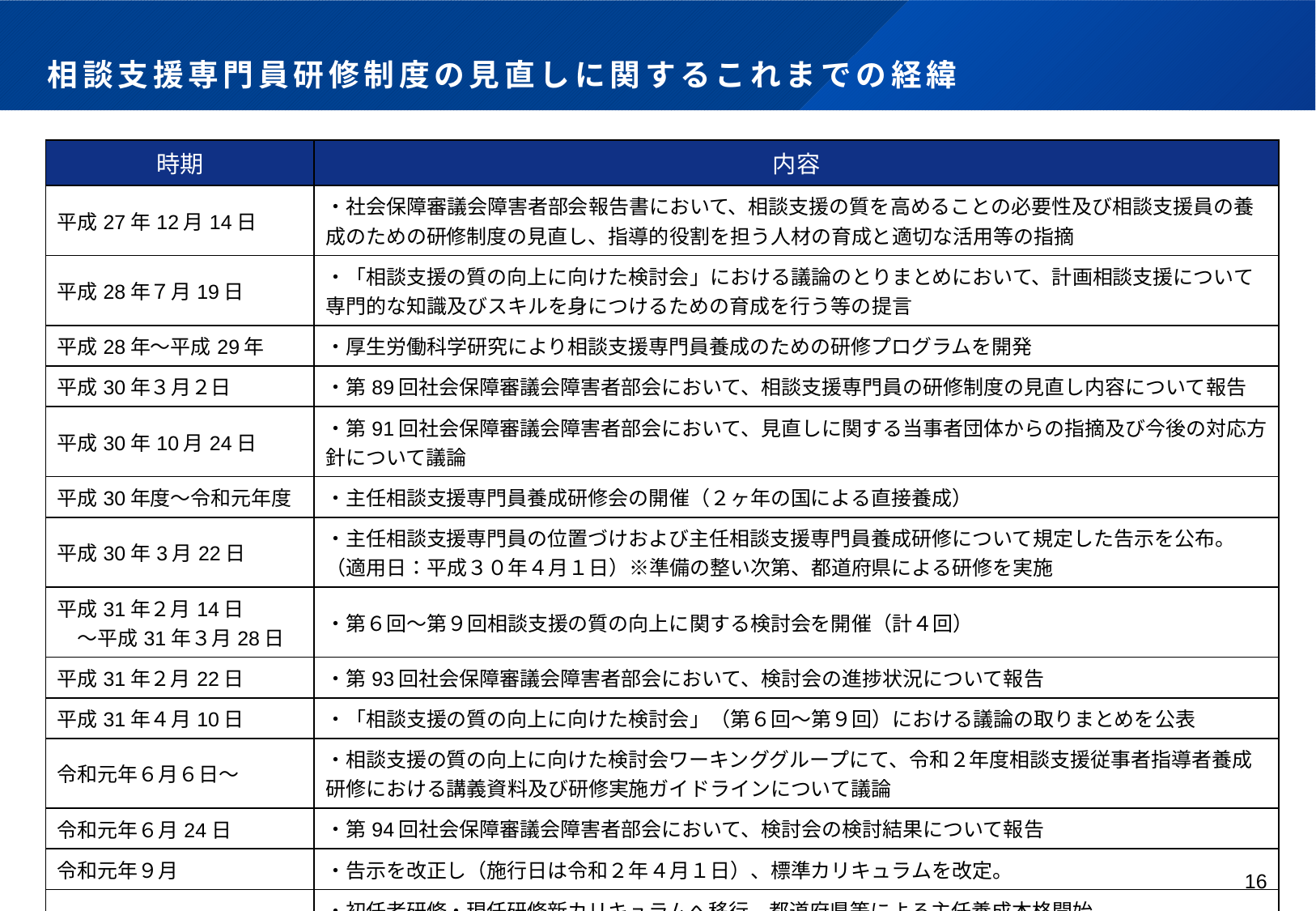

# 相談支援専門員研修制度の見直しに関するこれまでの経緯
| 時期 | 内容 |
| --- | --- |
| 平成27年12月14日 | ・社会保障審議会障害者部会報告書において、相談支援の質を高めることの必要性及び相談支援員の養成のための研修制度の見直し、指導的役割を担う人材の育成と適切な活用等の指摘 |
| 平成28年７月19日 | ・「相談支援の質の向上に向けた検討会」における議論のとりまとめにおいて、計画相談支援について専門的な知識及びスキルを身につけるための育成を行う等の提言 |
| 平成28年～平成29年 | ・厚生労働科学研究により相談支援専門員養成のための研修プログラムを開発 |
| 平成30年３月２日 | ・第89回社会保障審議会障害者部会において、相談支援専門員の研修制度の見直し内容について報告 |
| 平成30年10月24日 | ・第91回社会保障審議会障害者部会において、見直しに関する当事者団体からの指摘及び今後の対応方針について議論 |
| 平成30年度～令和元年度 | ・主任相談支援専門員養成研修会の開催（２ヶ年の国による直接養成） |
| 平成30年3月22日 | ・主任相談支援専門員の位置づけおよび主任相談支援専門員養成研修について規定した告示を公布。（適用日：平成３０年４月１日）※準備の整い次第、都道府県による研修を実施 |
| 平成31年２月14日 　～平成31年３月28日 | ・第６回～第９回相談支援の質の向上に関する検討会を開催（計４回） |
| 平成31年２月22日 | ・第93回社会保障審議会障害者部会において、検討会の進捗状況について報告 |
| 平成31年４月10日 | ・「相談支援の質の向上に向けた検討会」（第６回～第９回）における議論の取りまとめを公表 |
| 令和元年６月６日～ | ・相談支援の質の向上に向けた検討会ワーキンググループにて、令和２年度相談支援従事者指導者養成研修における講義資料及び研修実施ガイドラインについて議論 |
| 令和元年６月24日 | ・第94回社会保障審議会障害者部会において、検討会の検討結果について報告 |
| 令和元年９月 | ・告示を改正し（施行日は令和２年４月１日）、標準カリキュラムを改定。 |
| 令和2年度～ | ・初任者研修・現任研修新カリキュラムへ移行、都道府県等による主任養成本格開始。 ・相談支援従事者指導者養成研修※に主任研修の指導者養成の内容を取り込み４日間化。 |
16